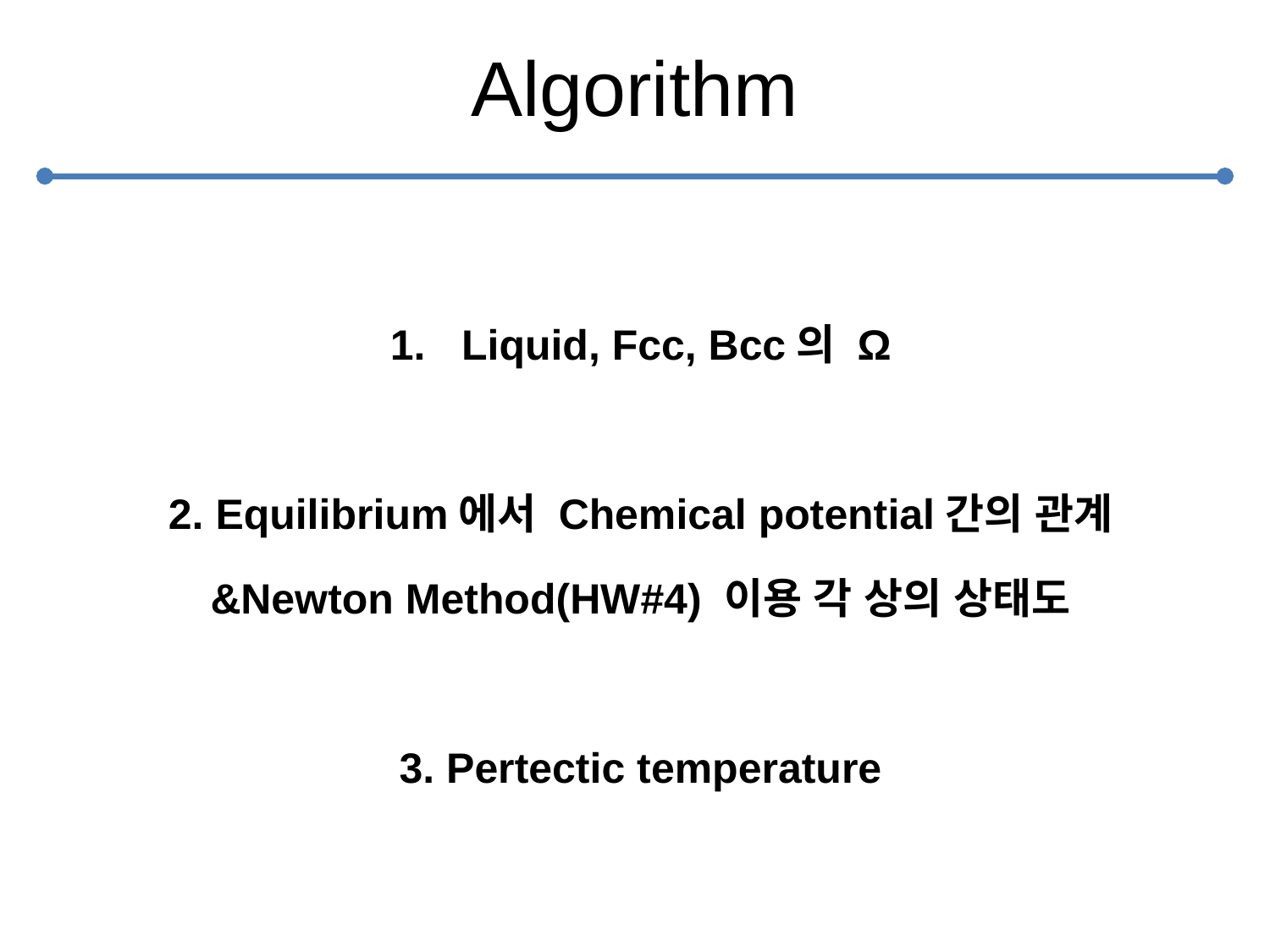

# Algorithm
Liquid, Fcc, Bcc의 Ω

2. Equilibrium에서 Chemical potential간의 관계
&Newton Method(HW#4) 이용 각 상의 상태도

3. Pertectic temperature